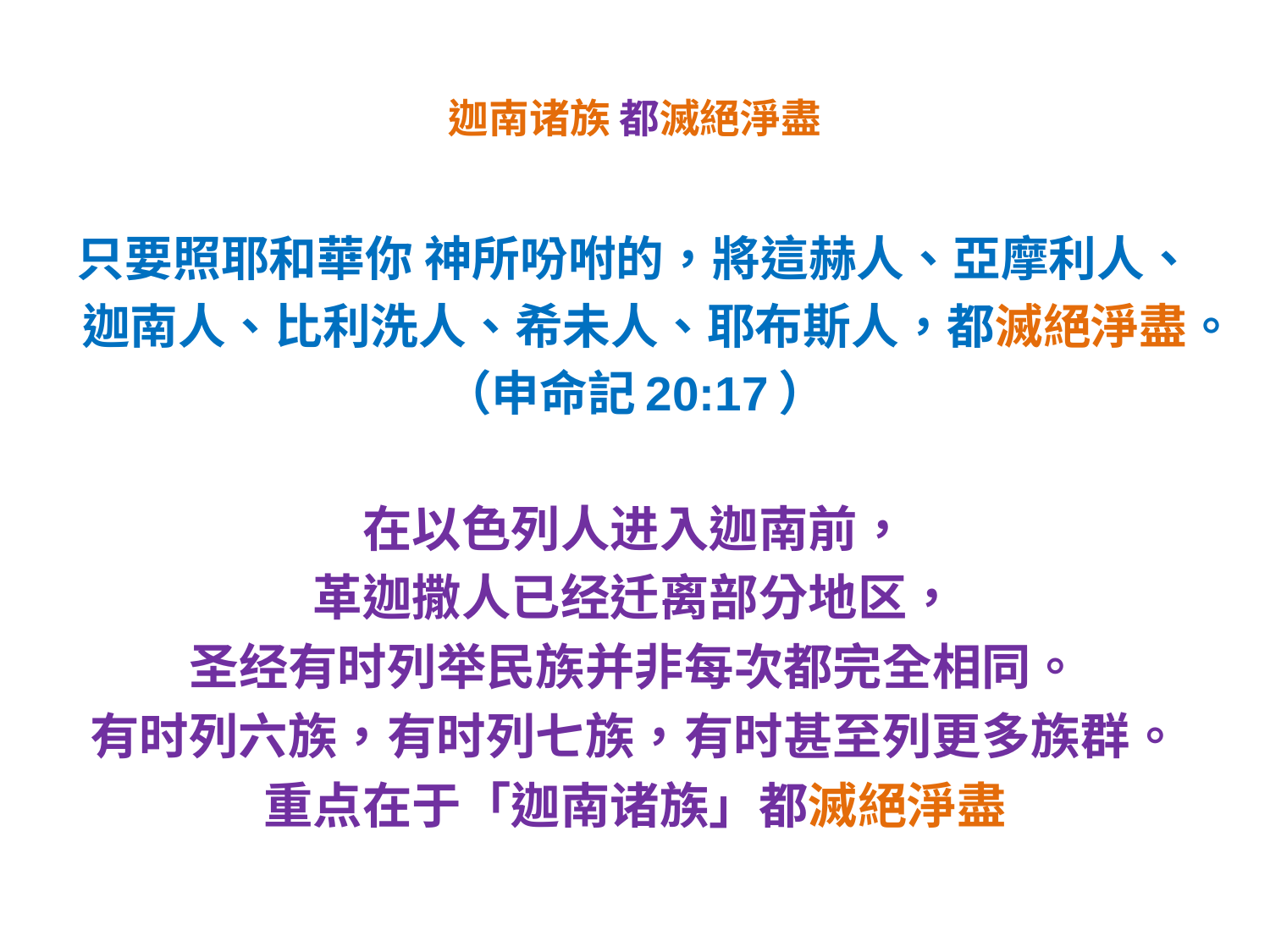

# 迦南诸族 都滅絕淨盡
只要照耶和華你 神所吩咐的，將這赫人、亞摩利人、
迦南人、比利洗人、希未人、耶布斯人，都滅絕淨盡。
（申命記20:17）

在以色列人进入迦南前，
革迦撒人已经迁离部分地区，
圣经有时列举民族并非每次都完全相同。
有时列六族，有时列七族，有时甚至列更多族群。
重点在于「迦南诸族」都滅絕淨盡